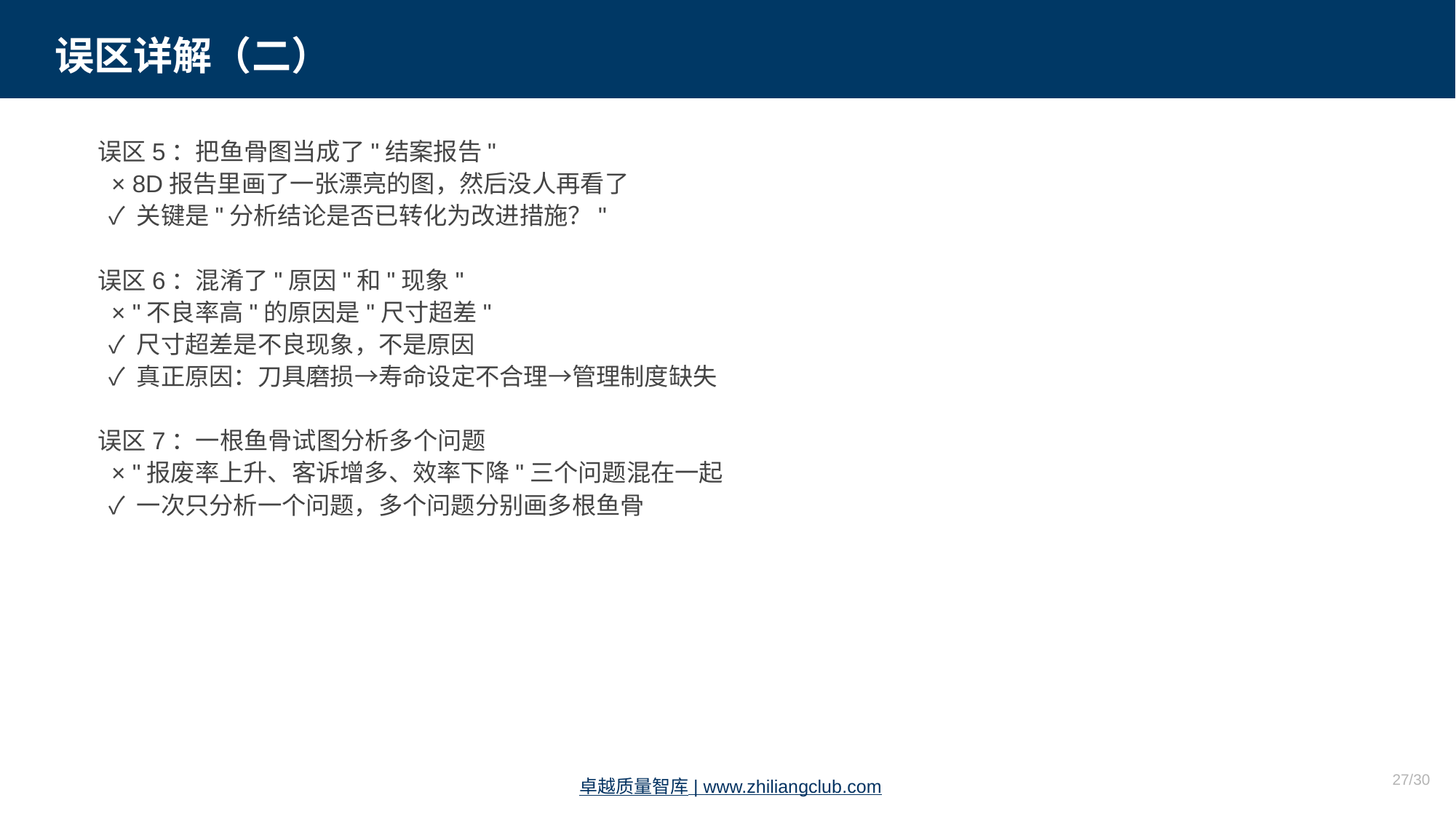

误区详解（二）
误区5：把鱼骨图当成了"结案报告"
  × 8D报告里画了一张漂亮的图，然后没人再看了
  ✓ 关键是"分析结论是否已转化为改进措施？"

误区6：混淆了"原因"和"现象"
  × "不良率高"的原因是"尺寸超差"
  ✓ 尺寸超差是不良现象，不是原因
  ✓ 真正原因：刀具磨损→寿命设定不合理→管理制度缺失

误区7：一根鱼骨试图分析多个问题
  × "报废率上升、客诉增多、效率下降"三个问题混在一起
  ✓ 一次只分析一个问题，多个问题分别画多根鱼骨
27/30